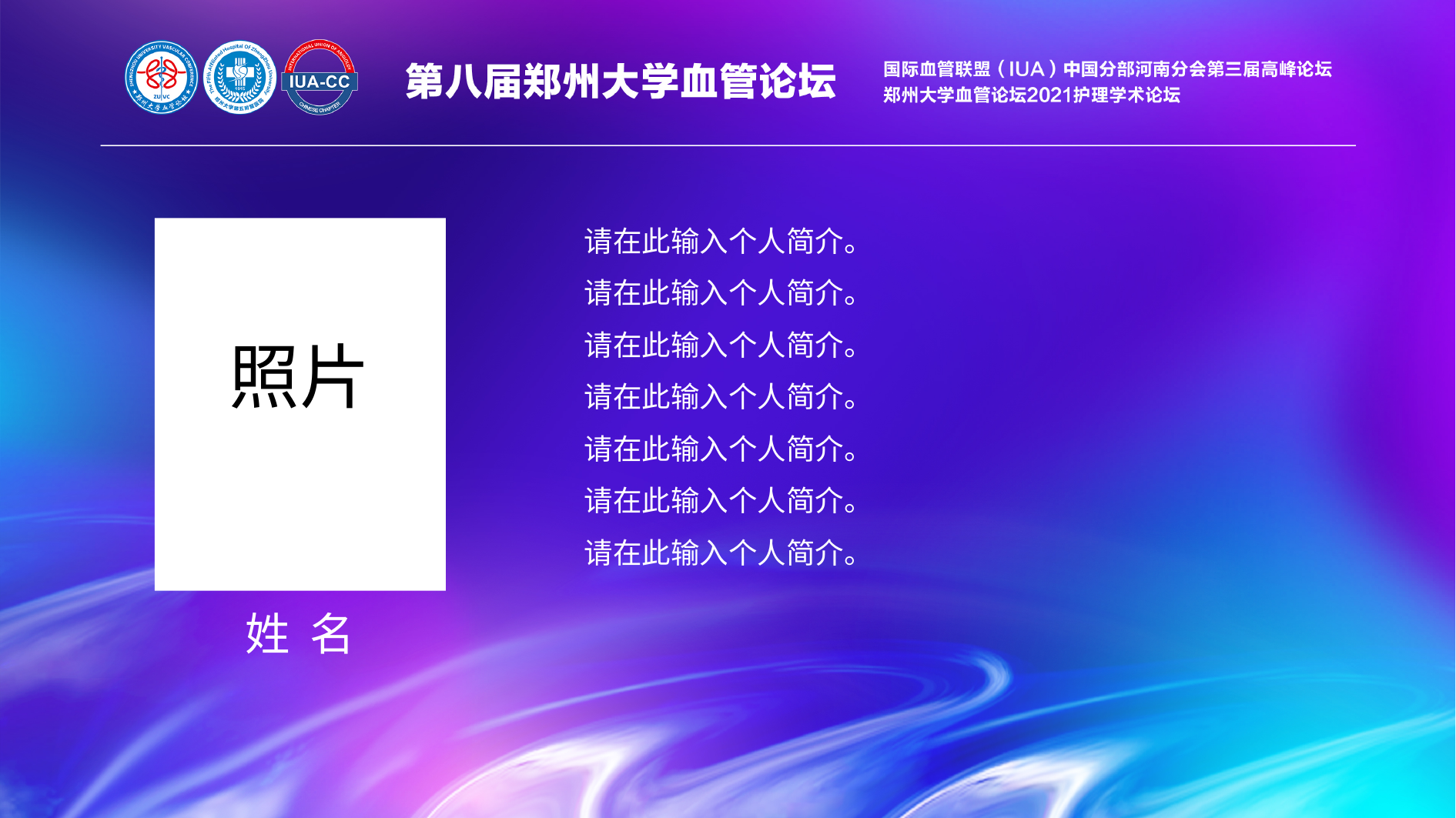

请在此输入个人简介。
请在此输入个人简介。
请在此输入个人简介。
请在此输入个人简介。
请在此输入个人简介。
请在此输入个人简介。
请在此输入个人简介。

照片
姓  名